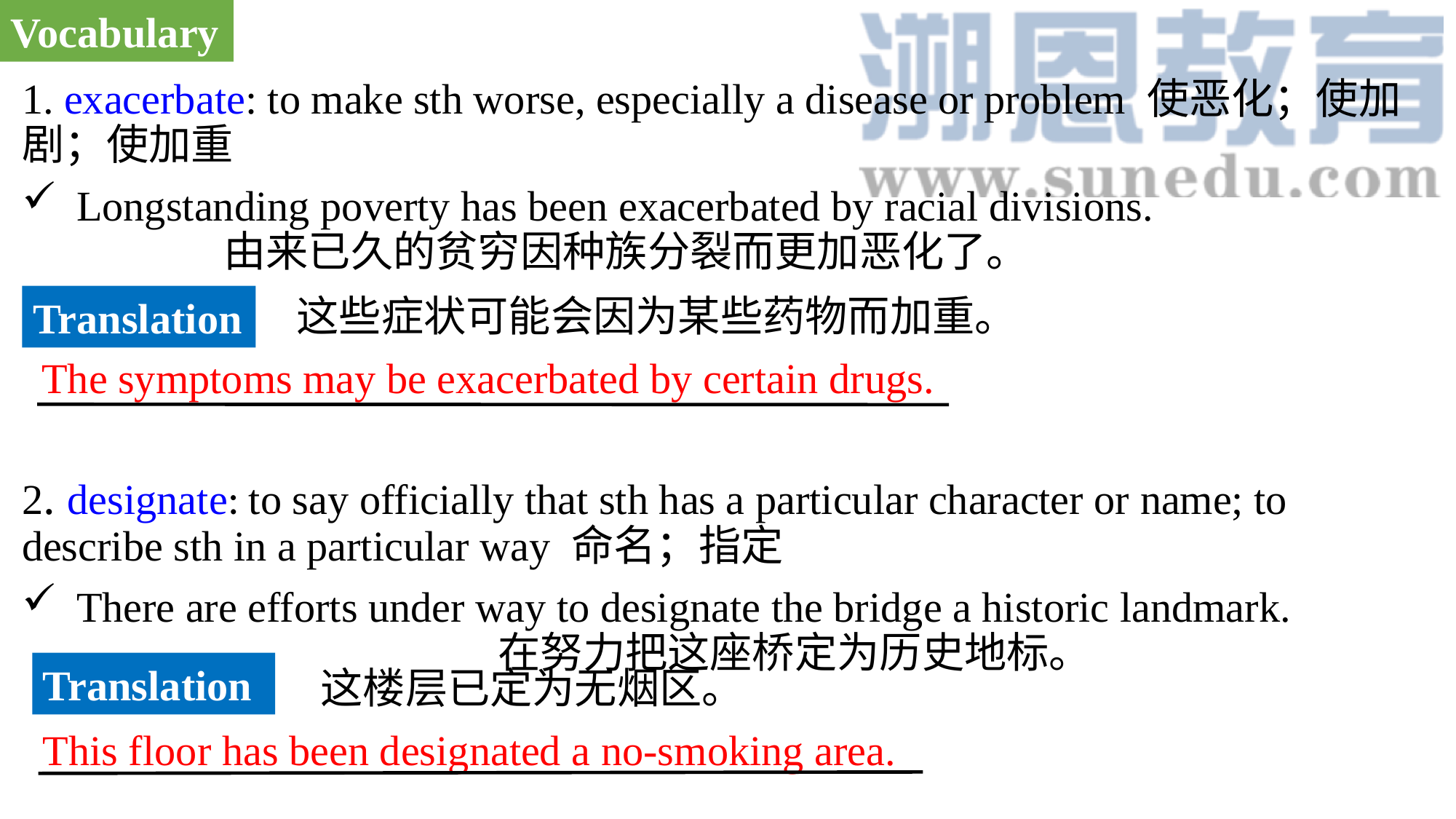

Vocabulary
1. exacerbate: to make sth worse, especially a disease or problem 使恶化；使加剧；使加重
Longstanding poverty has been exacerbated by racial divisions.                                       由来已久的贫穷因种族分裂而更加恶化了。

2. designate: to say officially that sth has a particular character or name; to describe sth in a particular way 命名；指定
There are efforts under way to designate the bridge a historic landmark.                                                    在努力把这座桥定为历史地标。
这些症状可能会因为某些药物而加重。
Translation
The symptoms may be exacerbated by certain drugs.
Translation
这楼层已定为无烟区。
This floor has been designated a no-smoking area.